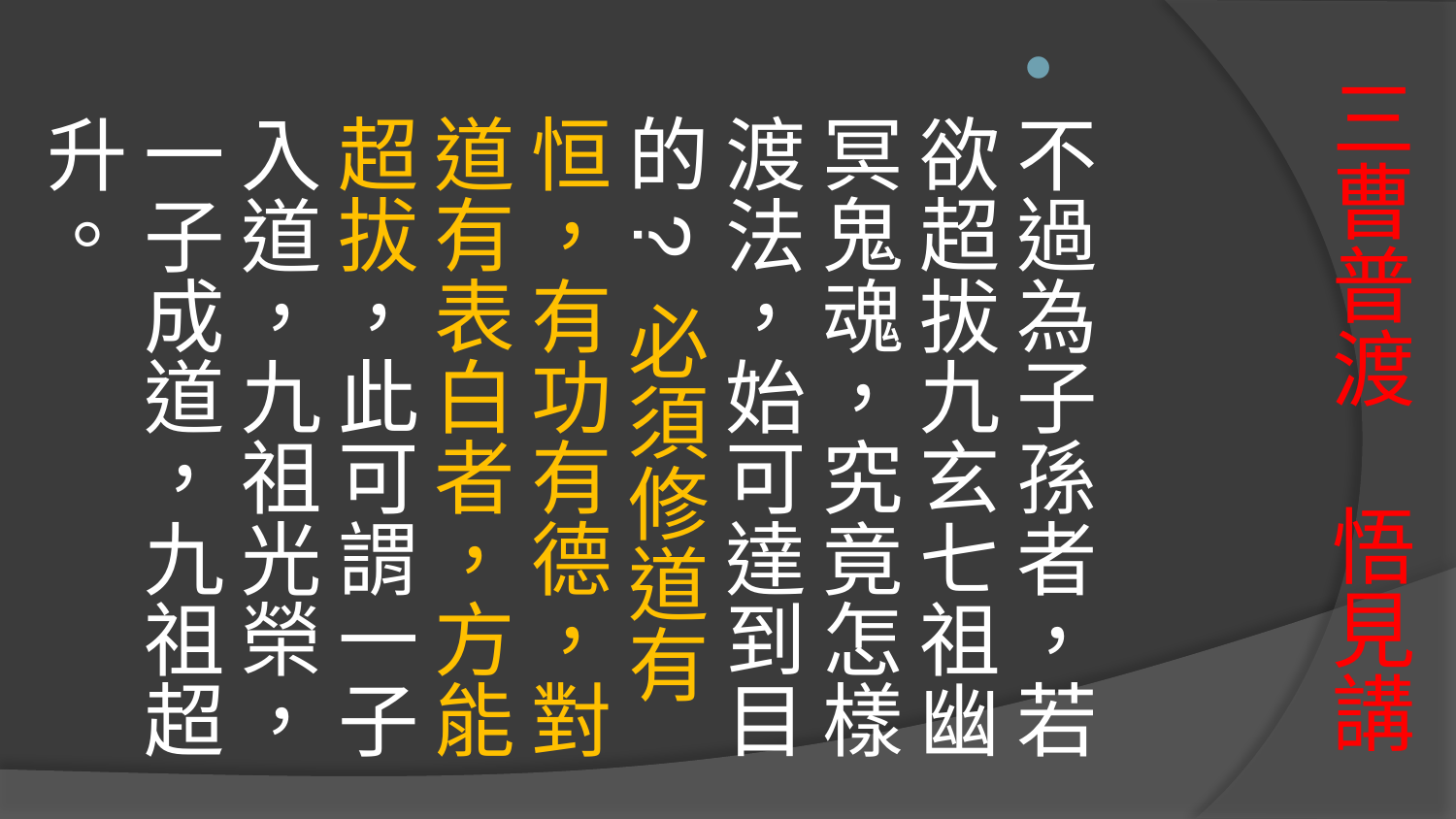

不過為子孫者，若欲超拔九玄七祖幽冥鬼魂，究竟怎樣渡法，始可達到目的? 必須修道有恒，有功有德，對道有表白者，方能超拔，此可謂一子入道，九祖光榮，一子成道，九祖超升。
# 三曹普渡     悟見講